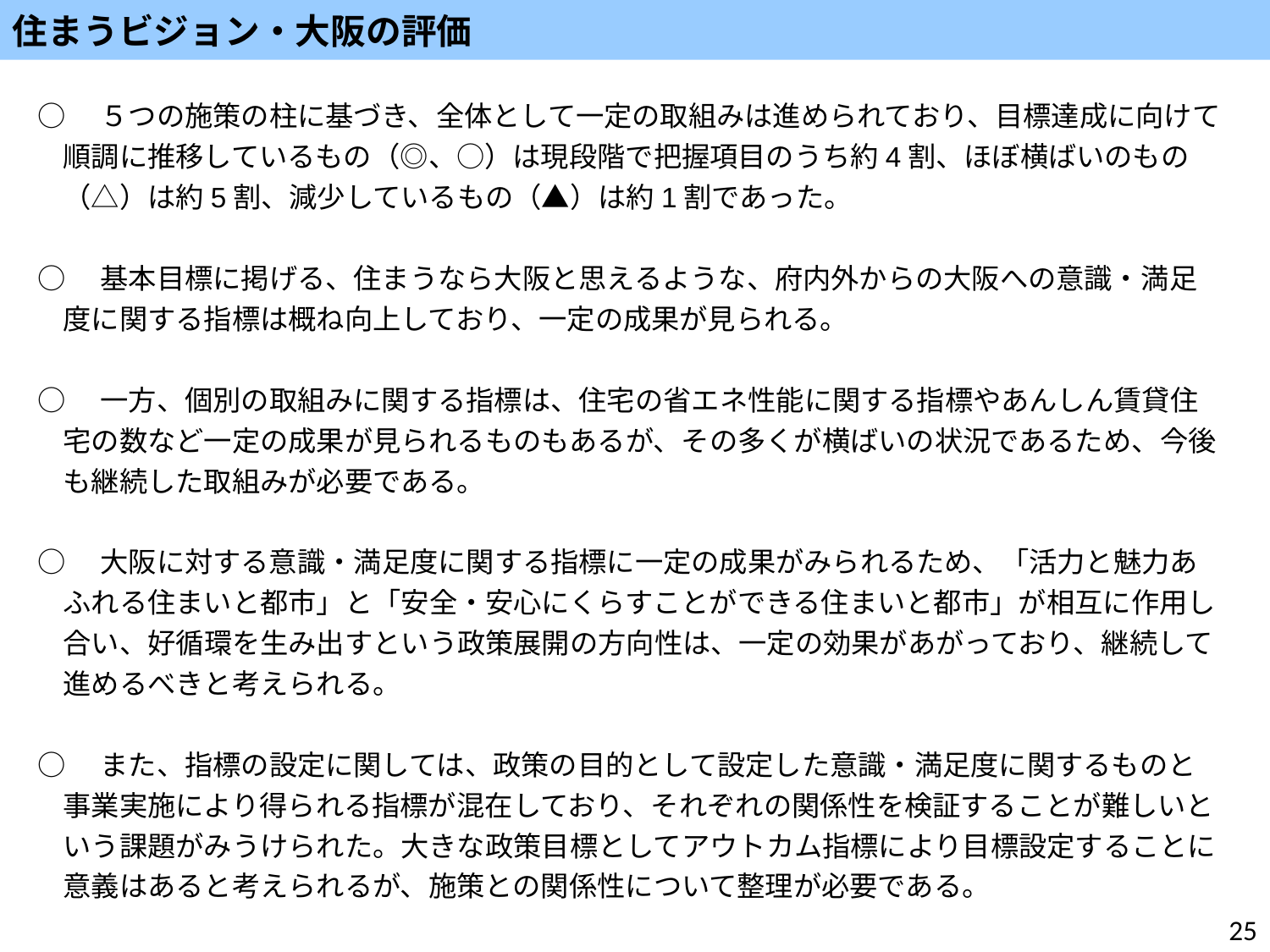

住まうビジョン・大阪の評価
○　５つの施策の柱に基づき、全体として一定の取組みは進められており、目標達成に向けて順調に推移しているもの（◎、○）は現段階で把握項目のうち約4割、ほぼ横ばいのもの（△）は約5割、減少しているもの（▲）は約1割であった。

○　基本目標に掲げる、住まうなら大阪と思えるような、府内外からの大阪への意識・満足度に関する指標は概ね向上しており、一定の成果が見られる。

○　一方、個別の取組みに関する指標は、住宅の省エネ性能に関する指標やあんしん賃貸住宅の数など一定の成果が見られるものもあるが、その多くが横ばいの状況であるため、今後も継続した取組みが必要である。

○　大阪に対する意識・満足度に関する指標に一定の成果がみられるため、「活力と魅力あふれる住まいと都市」と「安全・安心にくらすことができる住まいと都市」が相互に作用し合い、好循環を生み出すという政策展開の方向性は、一定の効果があがっており、継続して進めるべきと考えられる。

○　また、指標の設定に関しては、政策の目的として設定した意識・満足度に関するものと事業実施により得られる指標が混在しており、それぞれの関係性を検証することが難しいという課題がみうけられた。大きな政策目標としてアウトカム指標により目標設定することに意義はあると考えられるが、施策との関係性について整理が必要である。
25